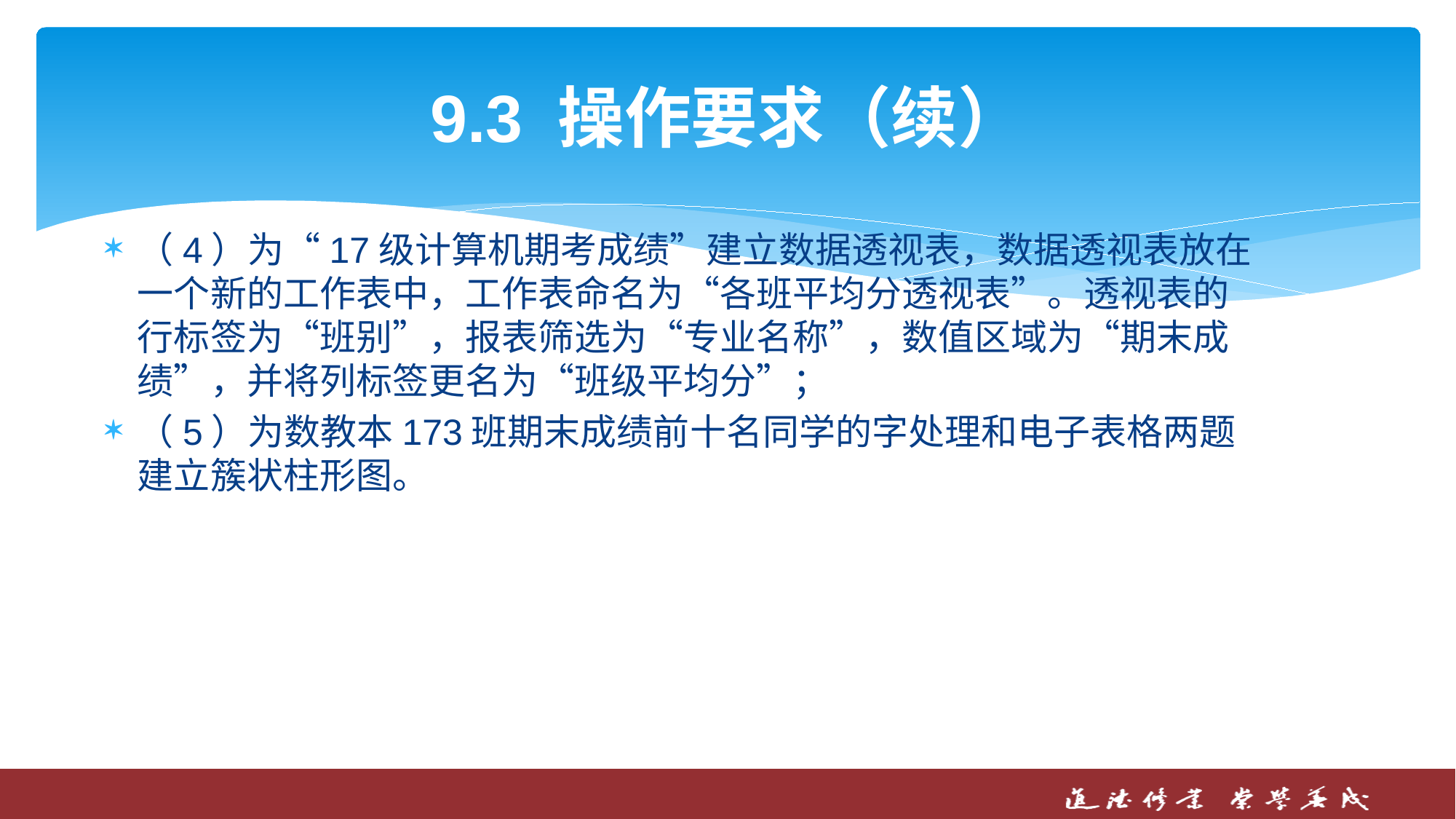

# 9.3 操作要求（续）
（4）为“17级计算机期考成绩”建立数据透视表，数据透视表放在一个新的工作表中，工作表命名为“各班平均分透视表”。透视表的行标签为“班别”，报表筛选为“专业名称”，数值区域为“期末成绩”，并将列标签更名为“班级平均分”；
（5）为数教本173班期末成绩前十名同学的字处理和电子表格两题建立簇状柱形图。